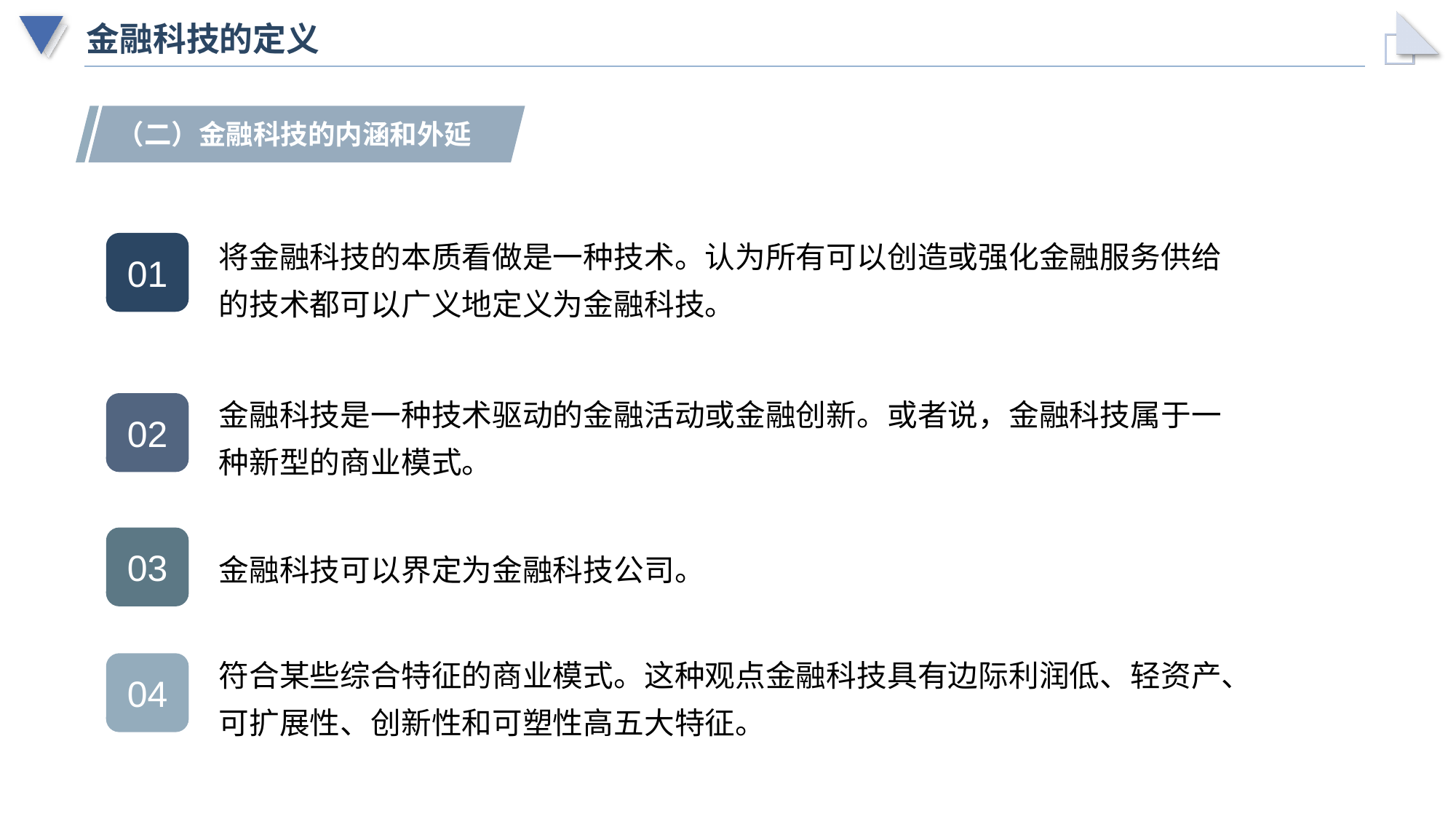

# 金融科技的定义

（二）金融科技的内涵和外延
将金融科技的本质看做是一种技术。认为所有可以创造或强化金融服务供给的技术都可以广义地定义为金融科技。
01
金融科技是一种技术驱动的金融活动或金融创新。或者说，金融科技属于一种新型的商业模式。
02
金融科技可以界定为金融科技公司。
03
符合某些综合特征的商业模式。这种观点金融科技具有边际利润低、轻资产、可扩展性、创新性和可塑性高五大特征。
04